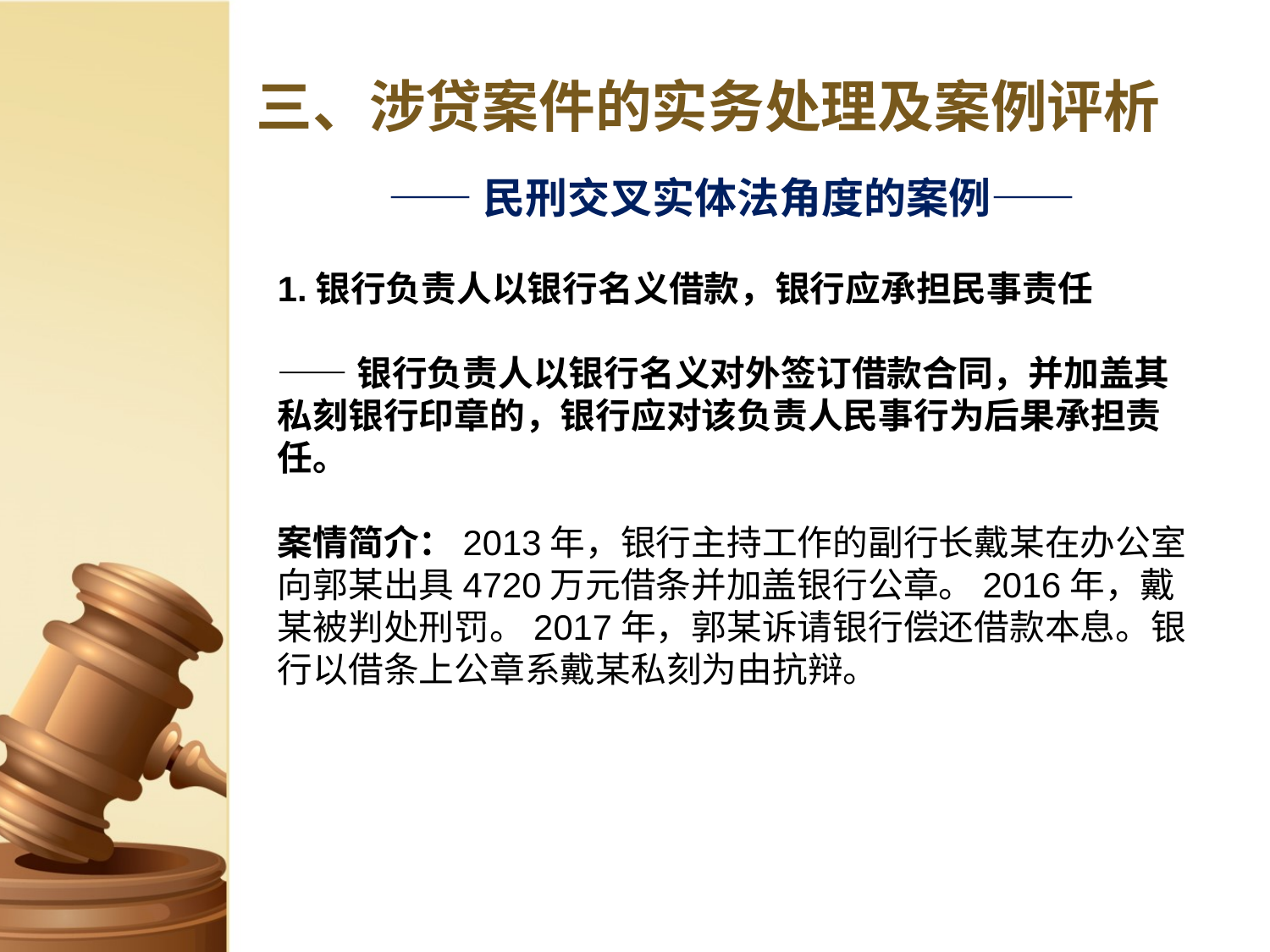

# 三、涉贷案件的实务处理及案例评析
——民刑交叉实体法角度的案例——
1.银行负责人以银行名义借款，银行应承担民事责任

——银行负责人以银行名义对外签订借款合同，并加盖其私刻银行印章的，银行应对该负责人民事行为后果承担责任。

案情简介：2013年，银行主持工作的副行长戴某在办公室向郭某出具4720万元借条并加盖银行公章。2016年，戴某被判处刑罚。2017年，郭某诉请银行偿还借款本息。银行以借条上公章系戴某私刻为由抗辩。